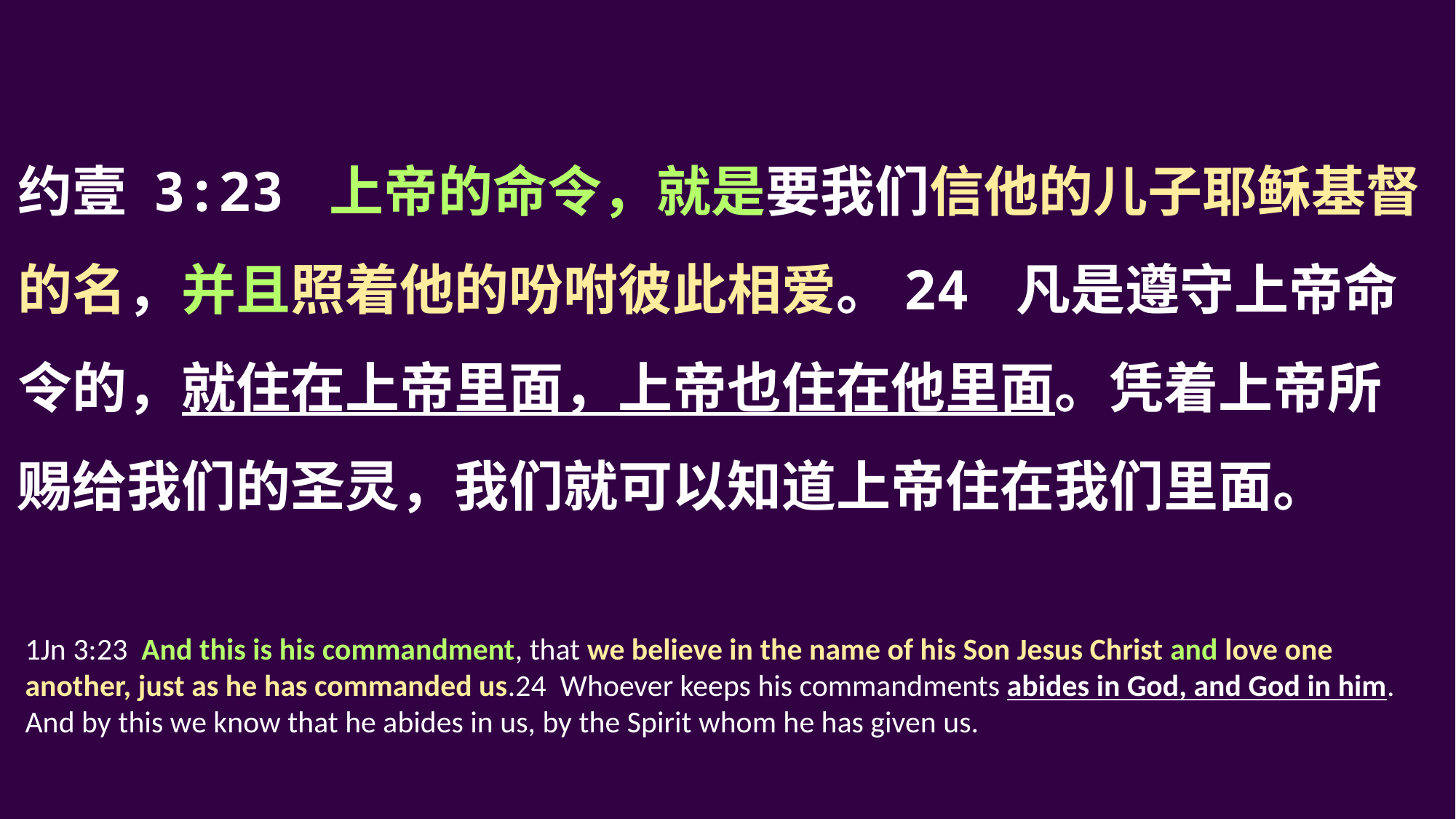

约壹 3:23 上帝的命令，就是要我们信他的儿子耶稣基督的名，并且照着他的吩咐彼此相爱。24 凡是遵守上帝命令的，就住在上帝里面，上帝也住在他里面。凭着上帝所赐给我们的圣灵，我们就可以知道上帝住在我们里面。

1Jn 3:23  And this is his commandment, that we believe in the name of his Son Jesus Christ and love one another, just as he has commanded us.24  Whoever keeps his commandments abides in God, and God in him. And by this we know that he abides in us, by the Spirit whom he has given us.